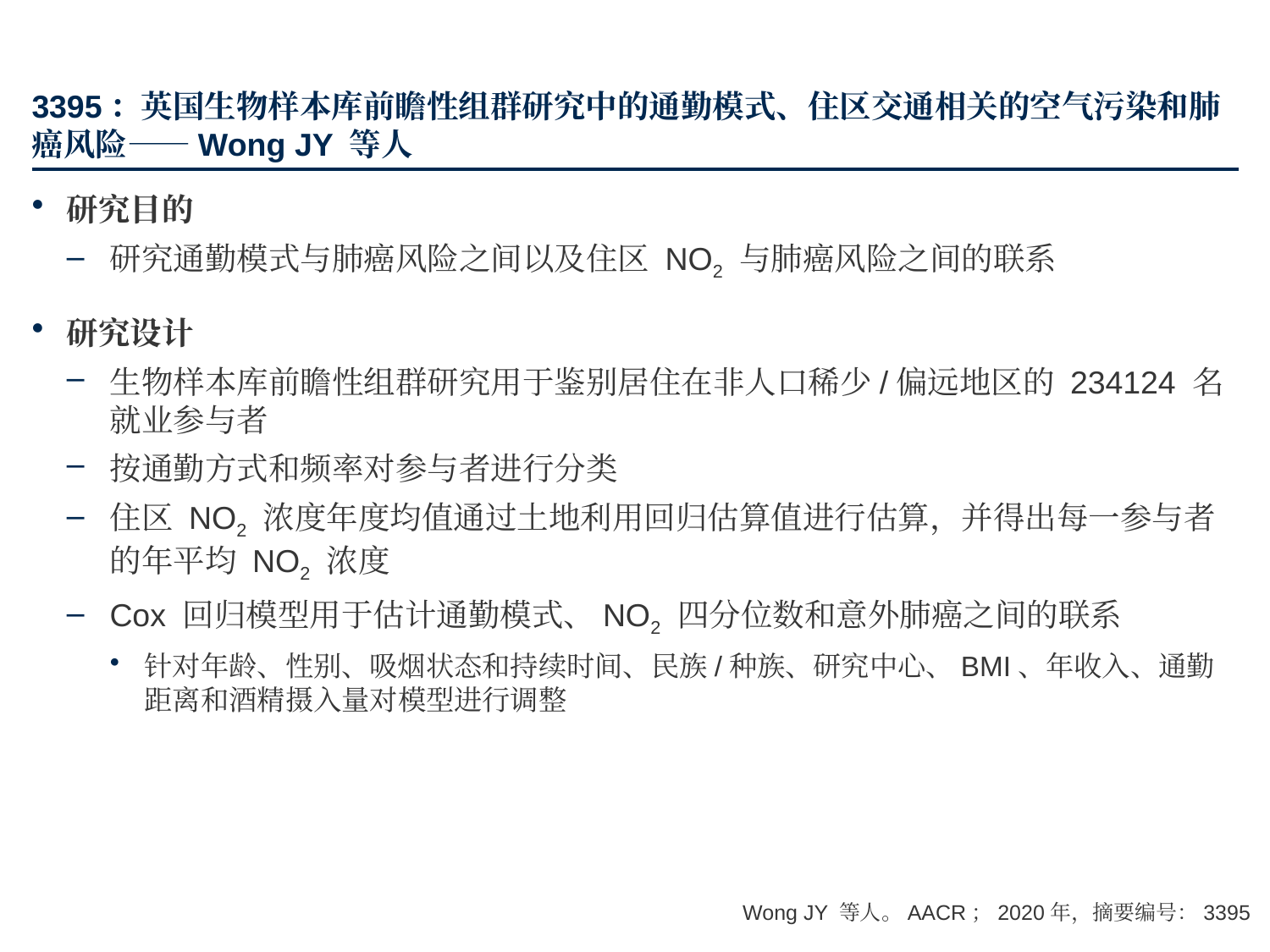

# 3395：英国生物样本库前瞻性组群研究中的通勤模式、住区交通相关的空气污染和肺癌风险——Wong JY 等人
研究目的
研究通勤模式与肺癌风险之间以及住区 NO2 与肺癌风险之间的联系
研究设计
生物样本库前瞻性组群研究用于鉴别居住在非人口稀少/偏远地区的 234124 名就业参与者
按通勤方式和频率对参与者进行分类
住区 NO2 浓度年度均值通过土地利用回归估算值进行估算，并得出每一参与者的年平均 NO2 浓度
Cox 回归模型用于估计通勤模式、NO2 四分位数和意外肺癌之间的联系
针对年龄、性别、吸烟状态和持续时间、民族/种族、研究中心、BMI、年收入、通勤距离和酒精摄入量对模型进行调整
Wong JY 等人。AACR；2020年，摘要编号：3395